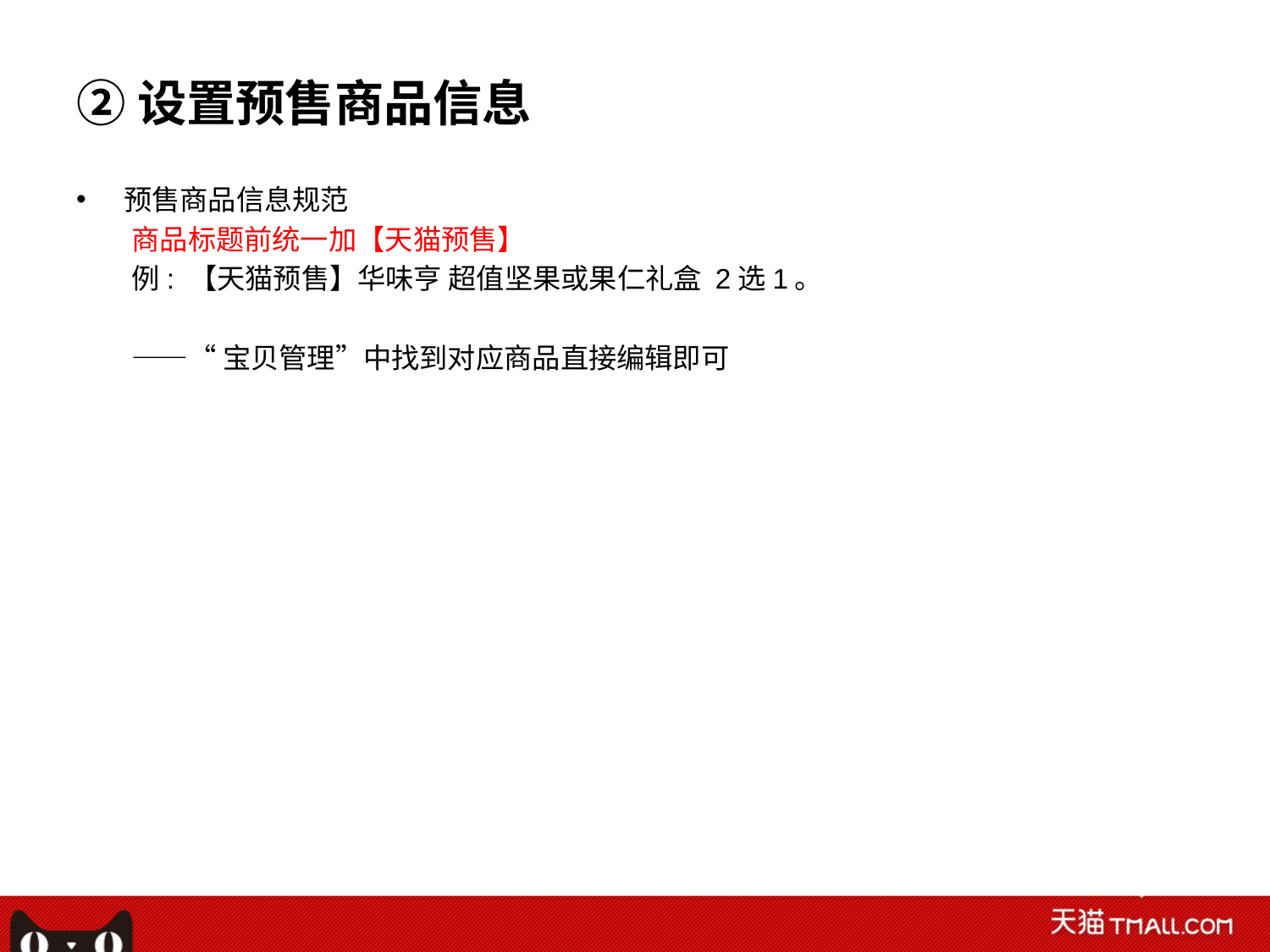

# ②设置预售商品信息
预售商品信息规范
商品标题前统一加【天猫预售】
例: 【天猫预售】华味亨 超值坚果或果仁礼盒 2选1。

——“宝贝管理”中找到对应商品直接编辑即可